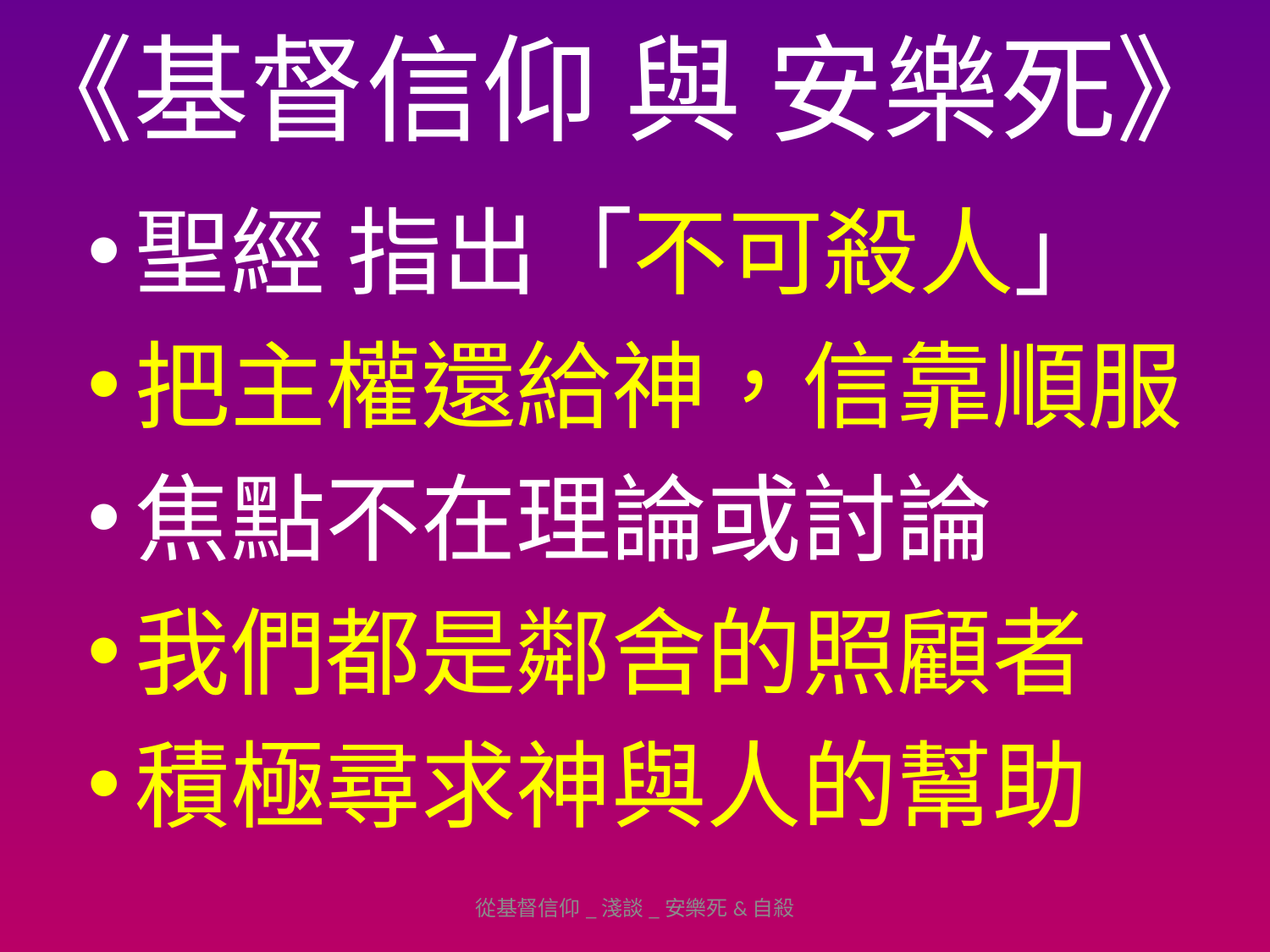

# 《基督信仰 與 安樂死》
聖經 指出「不可殺人」
把主權還給神，信靠順服
焦點不在理論或討論
我們都是鄰舍的照顧者
積極尋求神與人的幫助
從基督信仰_淺談_安樂死&自殺